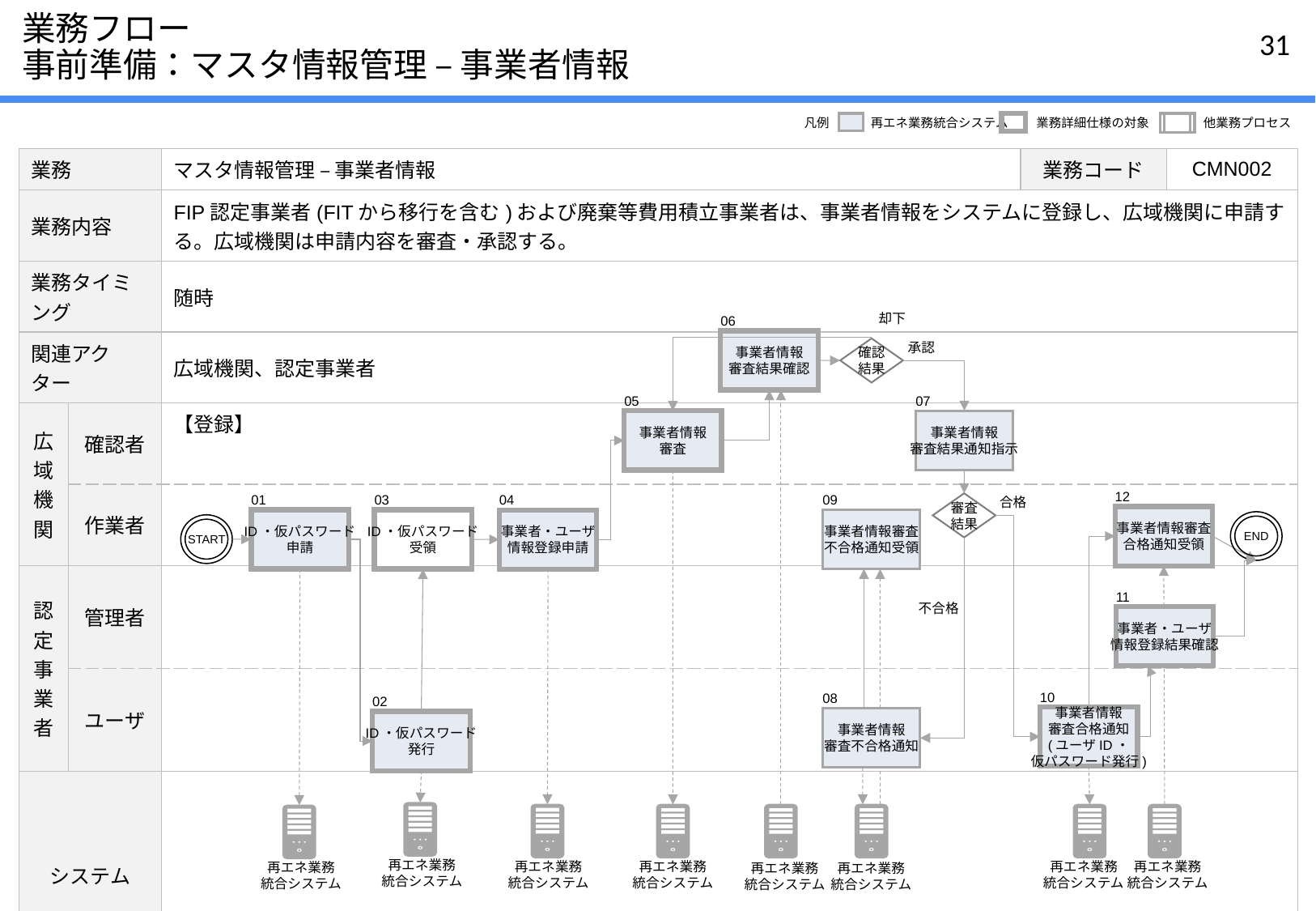

# 業務フロー 事前準備：マスタ情報管理 – 事業者情報
凡例
再エネ業務統合システム
業務詳細仕様の対象
他業務プロセス

| 業務 |  | マスタ情報管理 – 事業者情報 | 業務コード | CMN002 |
| --- | --- | --- | --- | --- |
| 業務内容 |  | FIP認定事業者(FITから移行を含む)および廃棄等費用積立事業者は、事業者情報をシステムに登録し、広域機関に申請する。広域機関は申請内容を審査・承認する。 |  |  |
| 業務タイミング |  | 随時 |  |  |
| 関連アクター |  | 広域機関、認定事業者 |  |  |
| 広域機関 | 確認者 | 【登録】 |  |  |
|  | 作業者 |  |  |  |
| 認定事業者 | 管理者 |  |  |  |
|  | ユーザ |  |  |  |
| システム |  |  |  |  |
却下
06
事業者情報
審査結果確認
承認
確認
結果
07
事業者情報
審査結果通知指示
05
事業者情報
審査
12
事業者情報審査
合格通知受領
09
事業者情報審査
不合格通知受領
合格
01
ID・仮パスワード
申請
03
ID・仮パスワード
受領
04
事業者・ユーザ
情報登録申請
審査
結果
END
START
11
事業者・ユーザ
情報登録結果確認
不合格
10
事業者情報
審査合格通知
(ユーザID・
仮パスワード発行)
08
事業者情報
審査不合格通知
02
ID・仮パスワード
発行

再エネ業務
統合システム
再エネ業務
統合システム
再エネ業務
統合システム
再エネ業務
統合システム
再エネ業務
統合システム
再エネ業務
統合システム
再エネ業務
統合システム
再エネ業務
統合システム